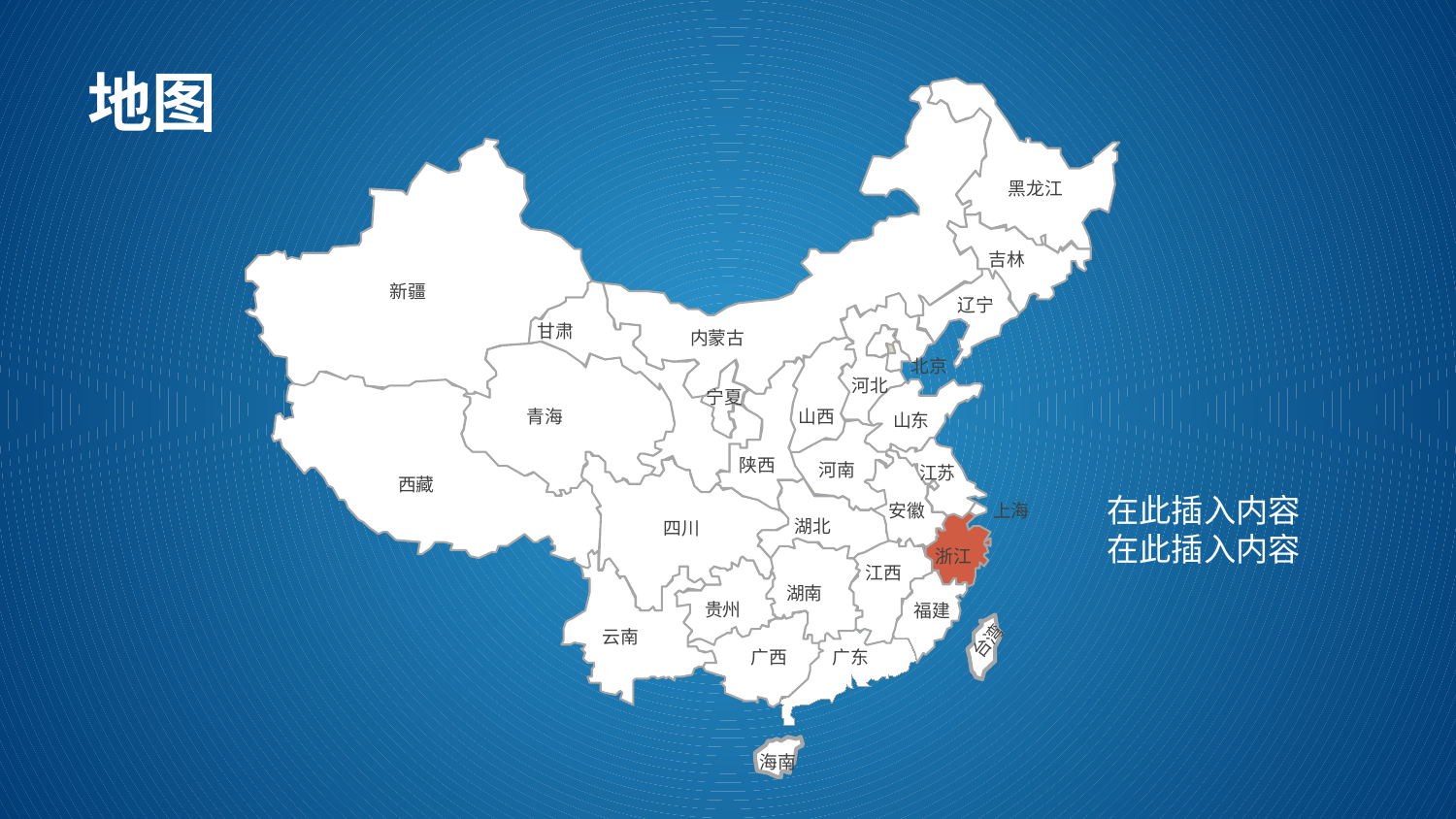

# 地图

黑龙江

吉林

新疆

辽宁
甘肃

内蒙古

北京

河北

宁夏
青海
山西
山东

陕西
河南
江苏
西藏

上海
安徽

湖北
四川

浙江

江西

湖南
贵州
福建
台湾

云南

广东
广西

海南
在此插入内容
在此插入内容